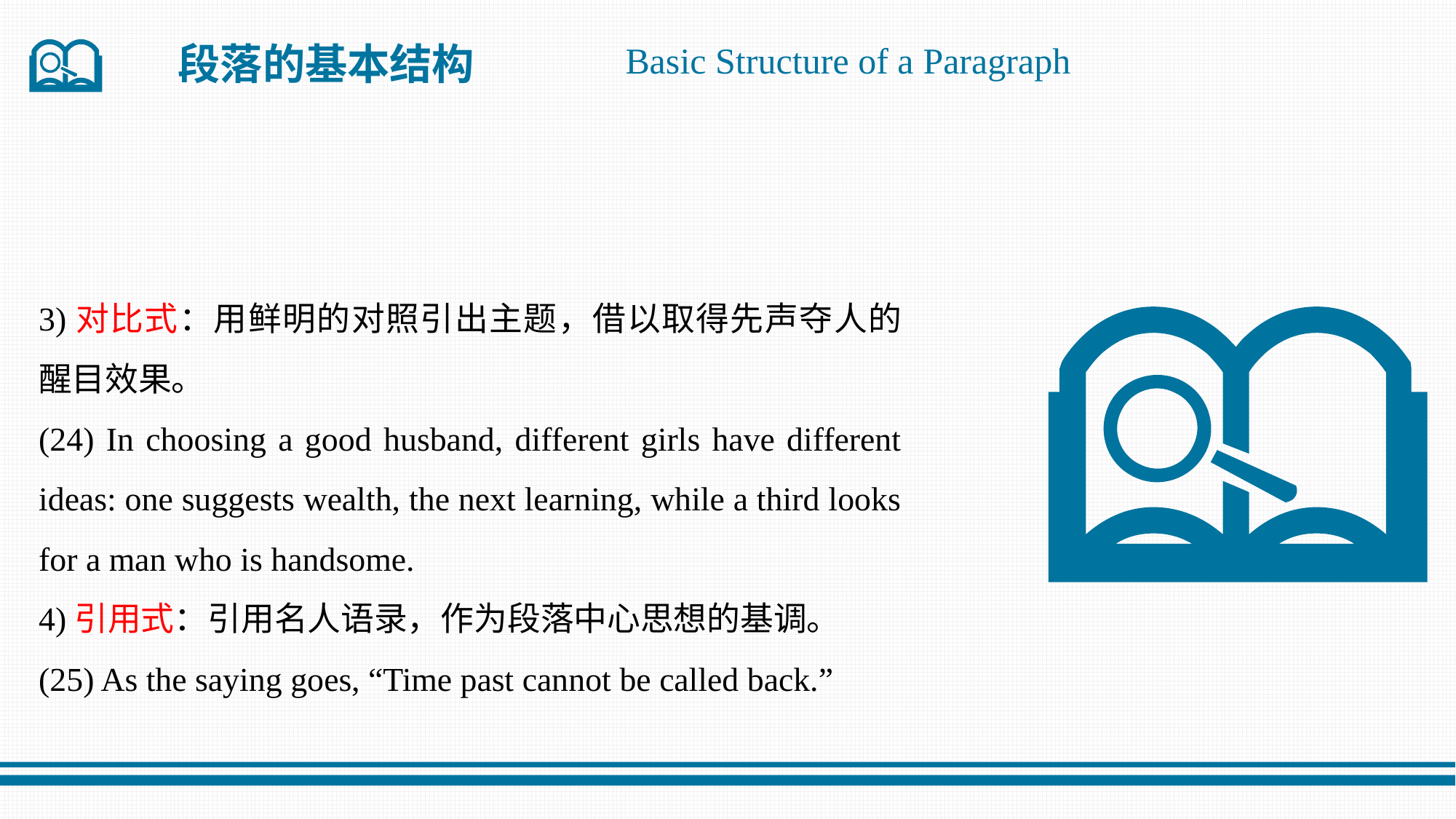

段落的基本结构
Basic Structure of a Paragraph
3)对比式：用鲜明的对照引出主题，借以取得先声夺人的醒目效果。
(24) In choosing a good husband, different girls have different ideas: one suggests wealth, the next learning, while a third looks for a man who is handsome.
4)引用式：引用名人语录，作为段落中心思想的基调。
(25) As the saying goes, “Time past cannot be called back.”